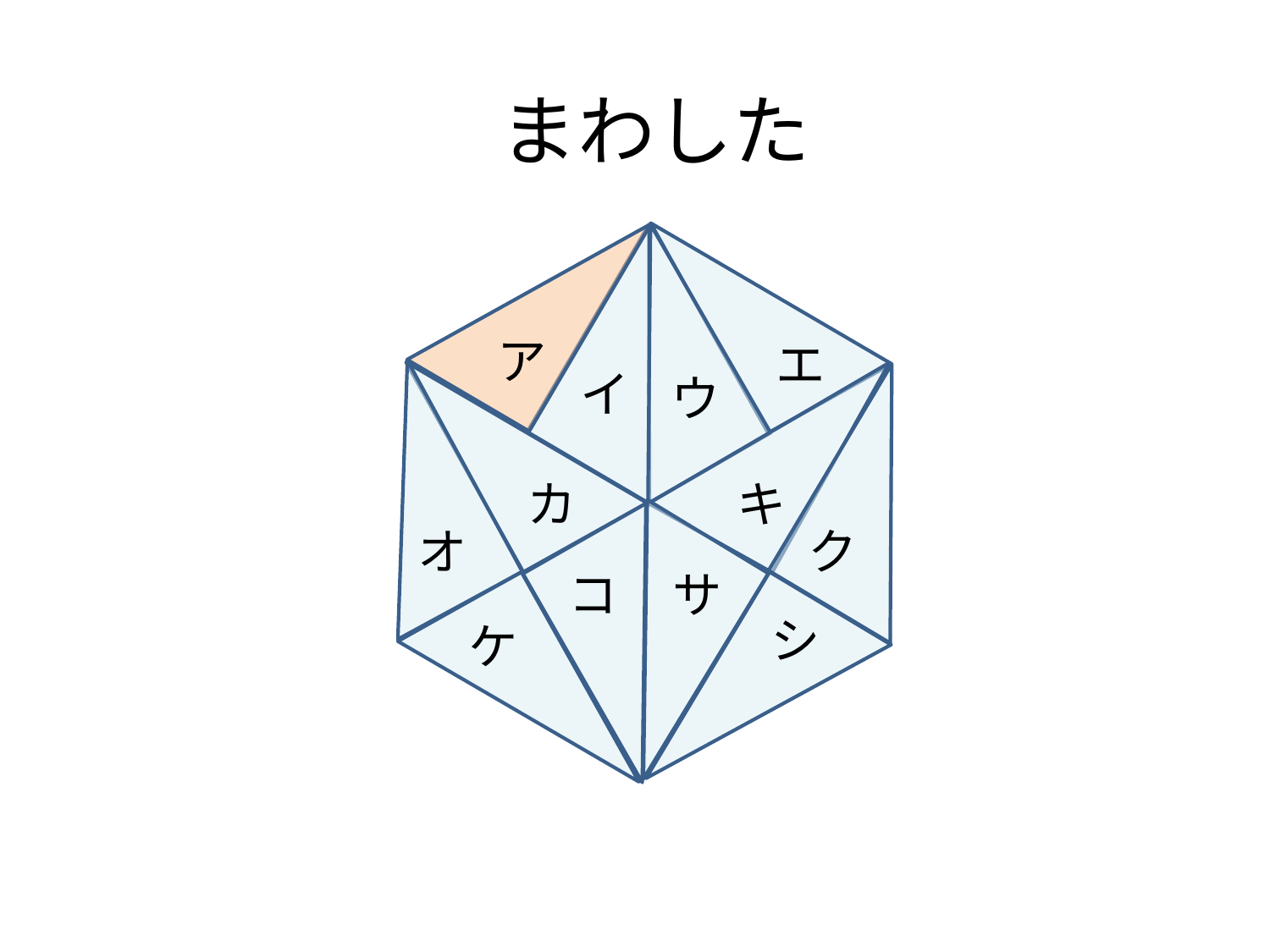

まわした

ア

エ
イ
ウ

キ
カ
オ
ク

コ
サ

シ
ケ